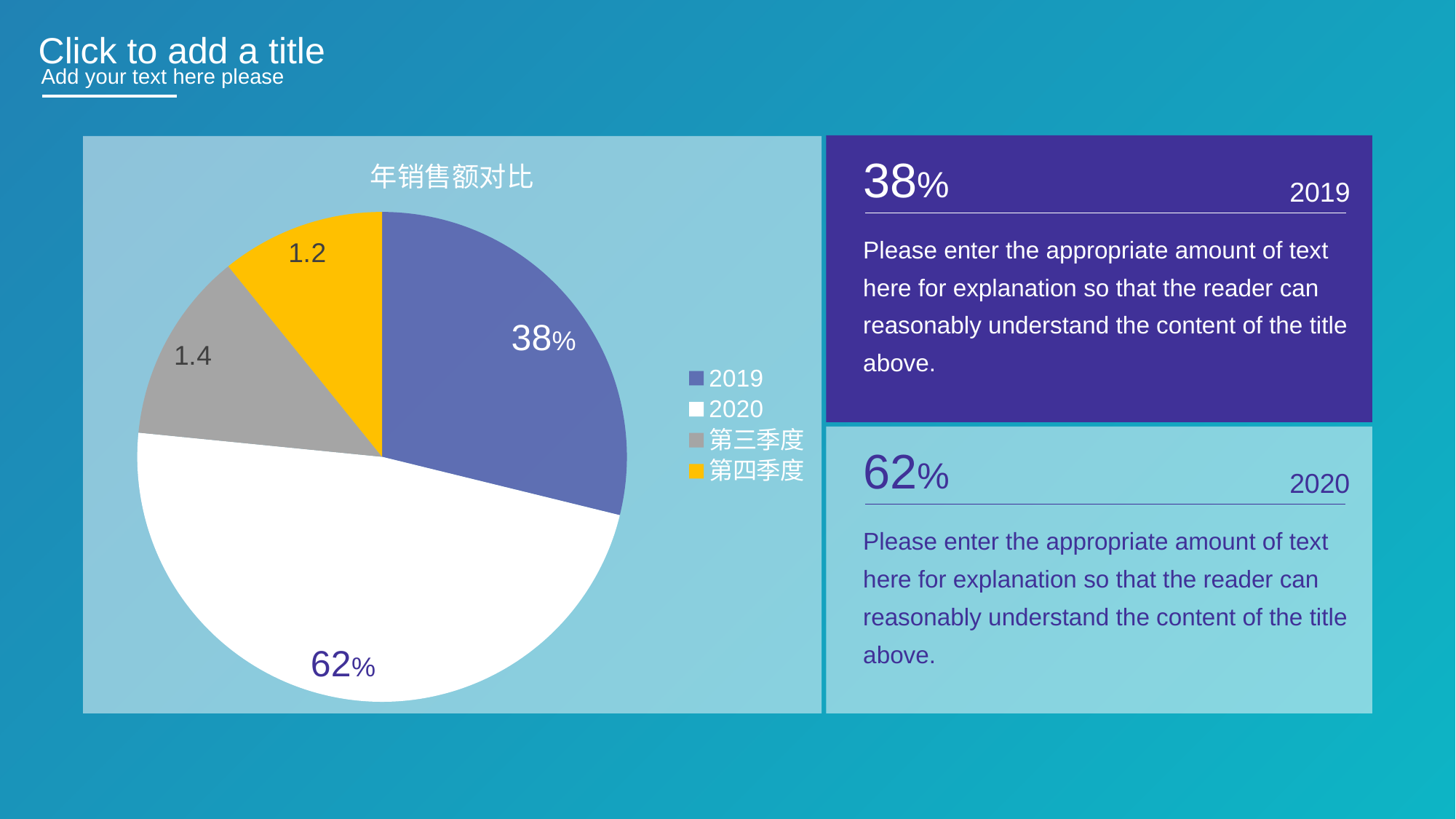

Click to add a title
Add your text here please

### Chart:

| Category | 年销售额对比 |
|---|---|
| 2019 | 3.2 |
| 2020 | 5.3 |
| 第三季度 | 1.4 |
| 第四季度 | 1.2 |
38%
2019
Please enter the appropriate amount of text here for explanation so that the reader can reasonably understand the content of the title above.

62%
2020
Please enter the appropriate amount of text here for explanation so that the reader can reasonably understand the content of the title above.